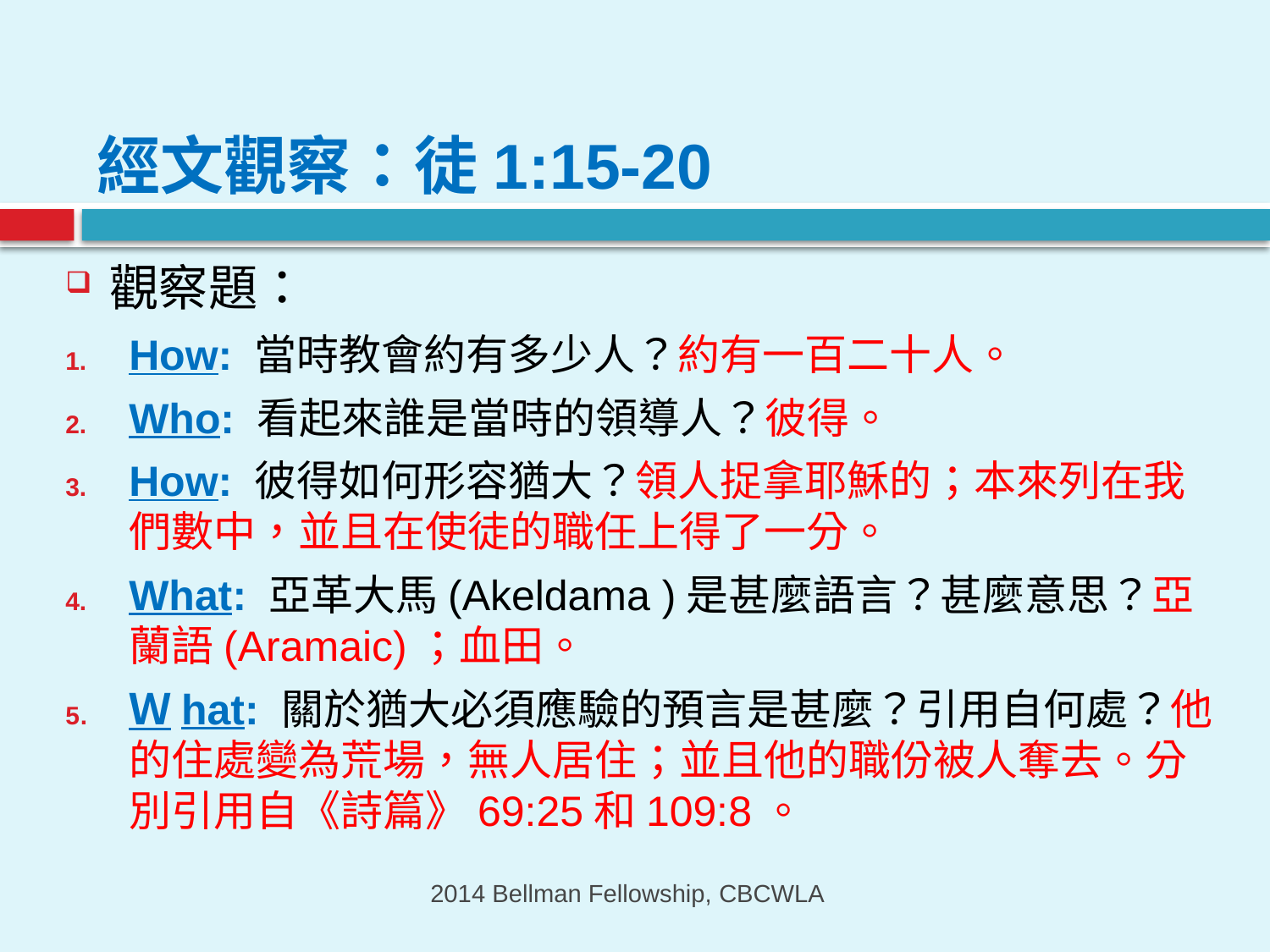

# 經文觀察：徒1:15-20
觀察題：
How: 當時教會約有多少人？約有一百二十人。
Who: 看起來誰是當時的領導人？彼得。
How: 彼得如何形容猶大？領人捉拿耶穌的；本來列在我們數中，並且在使徒的職任上得了一分。
What: 亞革大馬(Akeldama )是甚麼語言？甚麼意思？亞蘭語(Aramaic)；血田。
Ｗhat: 關於猶大必須應驗的預言是甚麼？引用自何處？他的住處變為荒場，無人居住；並且他的職份被人奪去。分別引用自《詩篇》69:25和109:8。

2014 Bellman Fellowship, CBCWLA